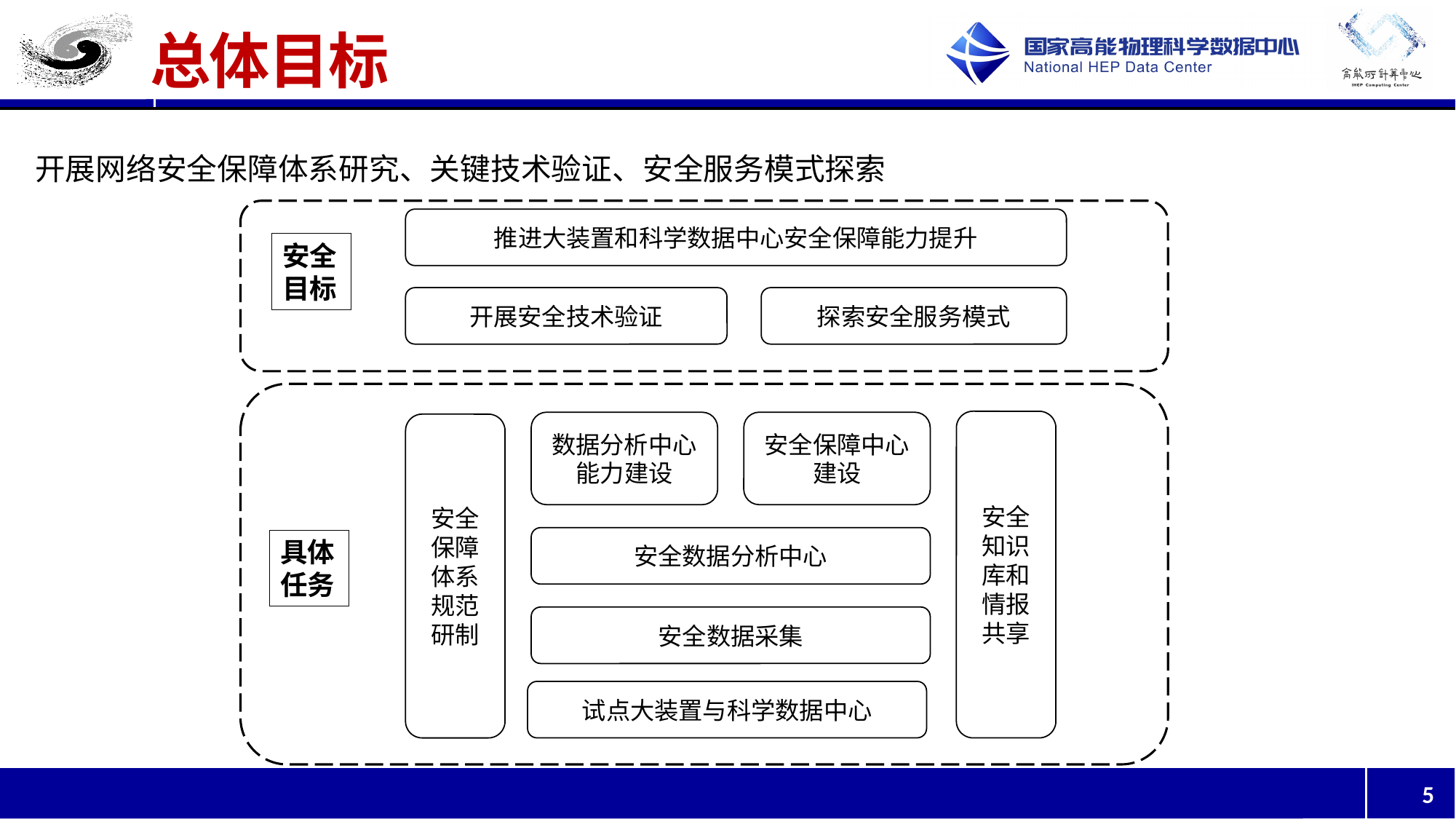

# 总体目标
开展网络安全保障体系研究、关键技术验证、安全服务模式探索

推进大装置和科学数据中心安全保障能力提升
安全目标
开展安全技术验证
探索安全服务模式

安全知识库和情报共享
数据分析中心
能力建设
安全保障中心建设
安全保障体系规范研制
安全数据分析中心
具体任务
安全数据采集
试点大装置与科学数据中心